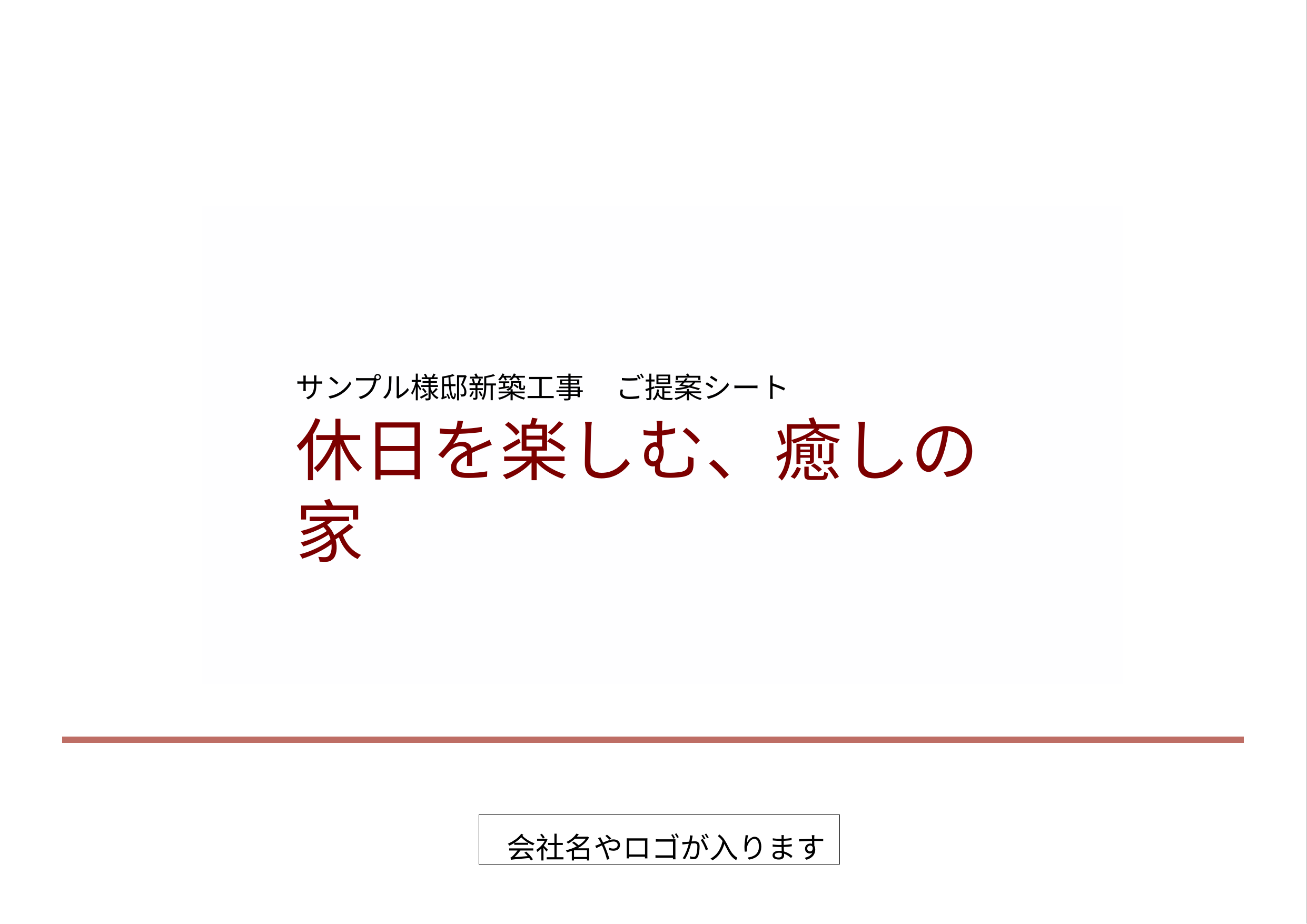

# サンプル様邸新築⼯事	ご提案シート
休日を楽しむ、癒しの家

会社名やロゴが⼊ります